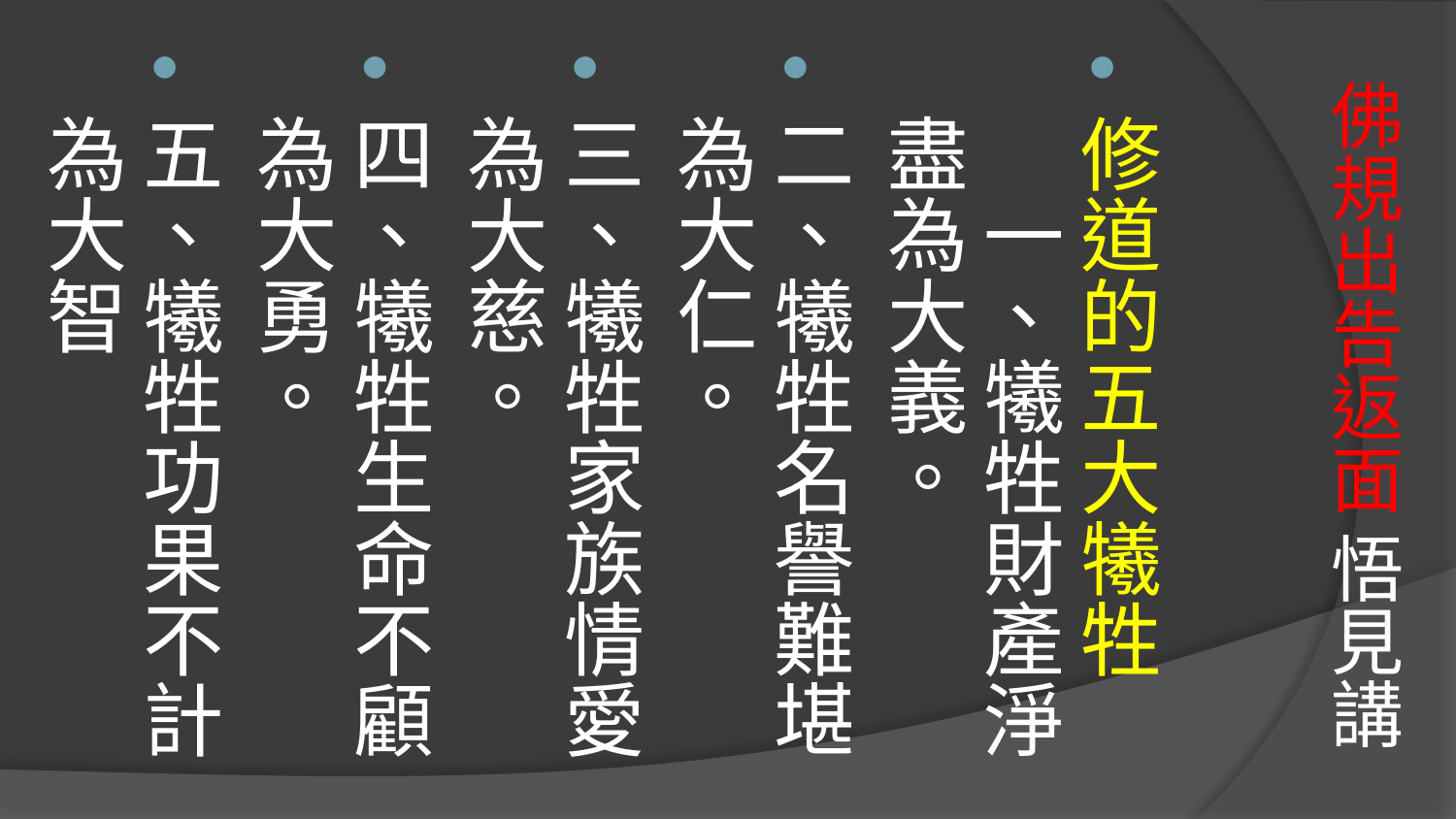

修道的五大犧牲　　一、犧牲財產淨盡為大義。
二、犧牲名譽難堪為大仁。
三、犧牲家族情愛為大慈。
四、犧牲生命不顧為大勇。
五、犧牲功果不計為大智
# 佛規出告返面 悟見講